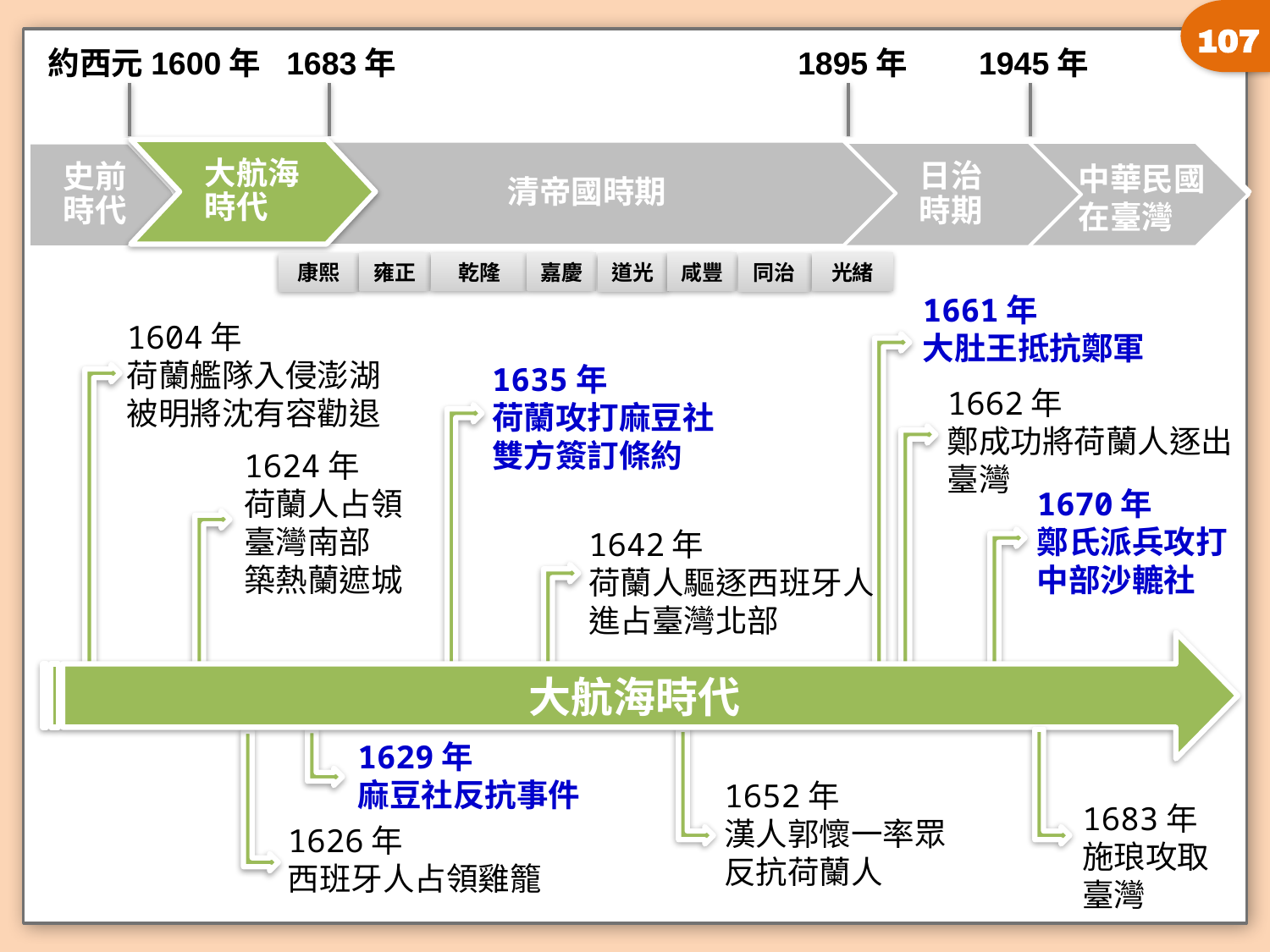

107
約西元1600年
1683年
1895年
1945年
       清帝國時期
日治
時期

史前時代
大航海時代
中華民國
在臺灣
大航海時代
       清帝國時期
日治
時期

史前時代
大航海時代
中華民國
在臺灣
嘉慶
雍正
咸豐
光緒
乾隆
道光
康熙
同治
1661年
大肚王抵抗鄭軍
1635年
荷蘭攻打麻豆社
雙方簽訂條約
1670年
鄭氏派兵攻打中部沙轆社

1629年
麻豆社反抗事件

1604年
荷蘭艦隊入侵澎湖
被明將沈有容勸退
1662年
鄭成功將荷蘭人逐出臺灣
1624年
荷蘭人占領
臺灣南部
築熱蘭遮城

1642年
荷蘭人驅逐西班牙人
進占臺灣北部

大航海時代

1652年
漢人郭懷一率眾
反抗荷蘭人

1683年
施琅攻取臺灣
1626年
西班牙人占領雞籠